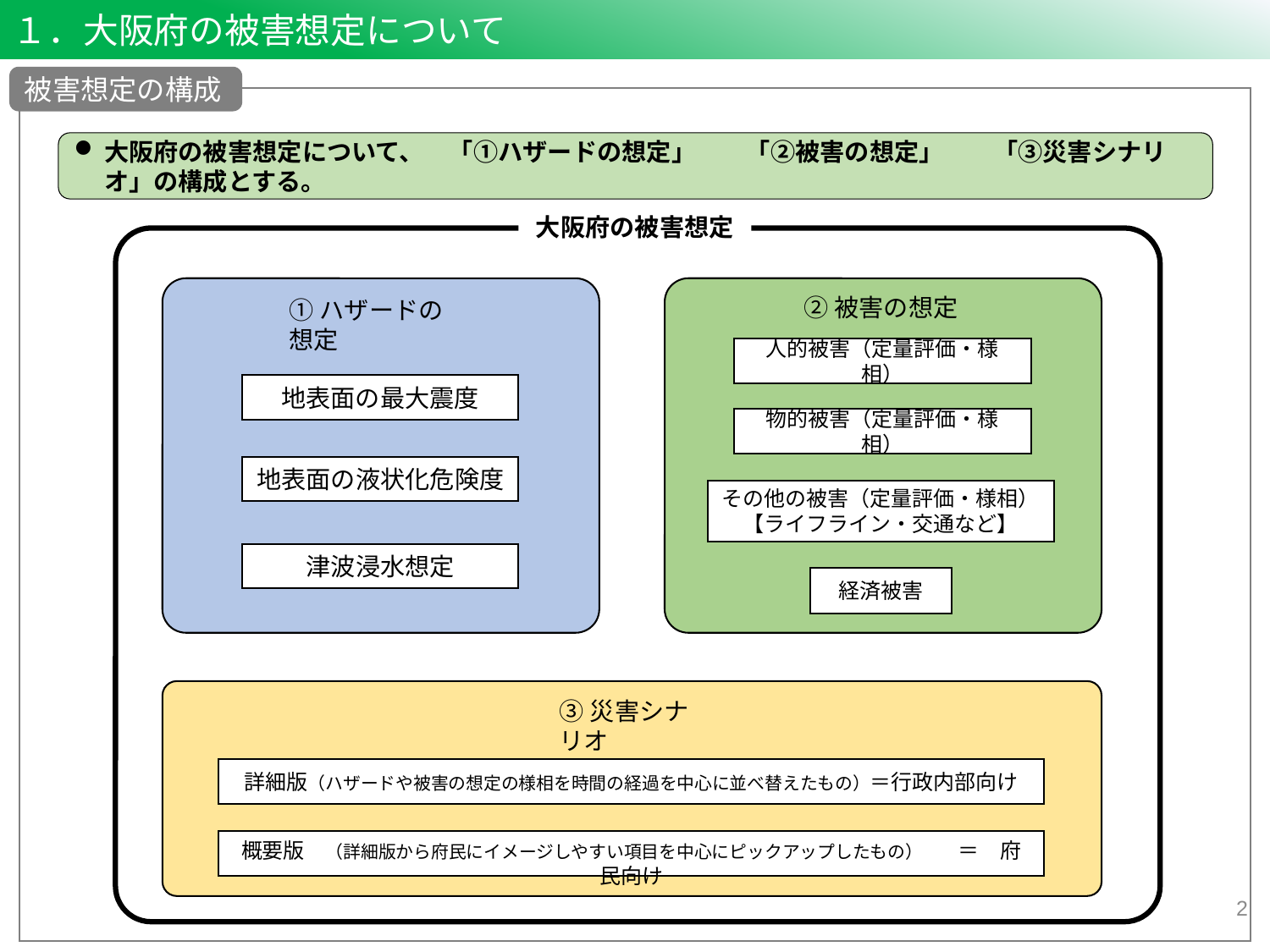

１．大阪府の被害想定について
被害想定の構成

大阪府の被害想定について、　「①ハザードの想定」　　「②被害の想定」　　「③災害シナリオ」の構成とする。
大阪府の被害想定

①ハザードの想定
地表面の最大震度
地表面の液状化危険度
津波浸水想定

②被害の想定
人的被害（定量評価・様相）
物的被害（定量評価・様相）
その他の被害（定量評価・様相）
【ライフライン・交通など】
経済被害

③災害シナリオ
詳細版（ハザードや被害の想定の様相を時間の経過を中心に並べ替えたもの）＝行政内部向け
概要版　（詳細版から府民にイメージしやすい項目を中心にピックアップしたもの）　　＝　府民向け
2